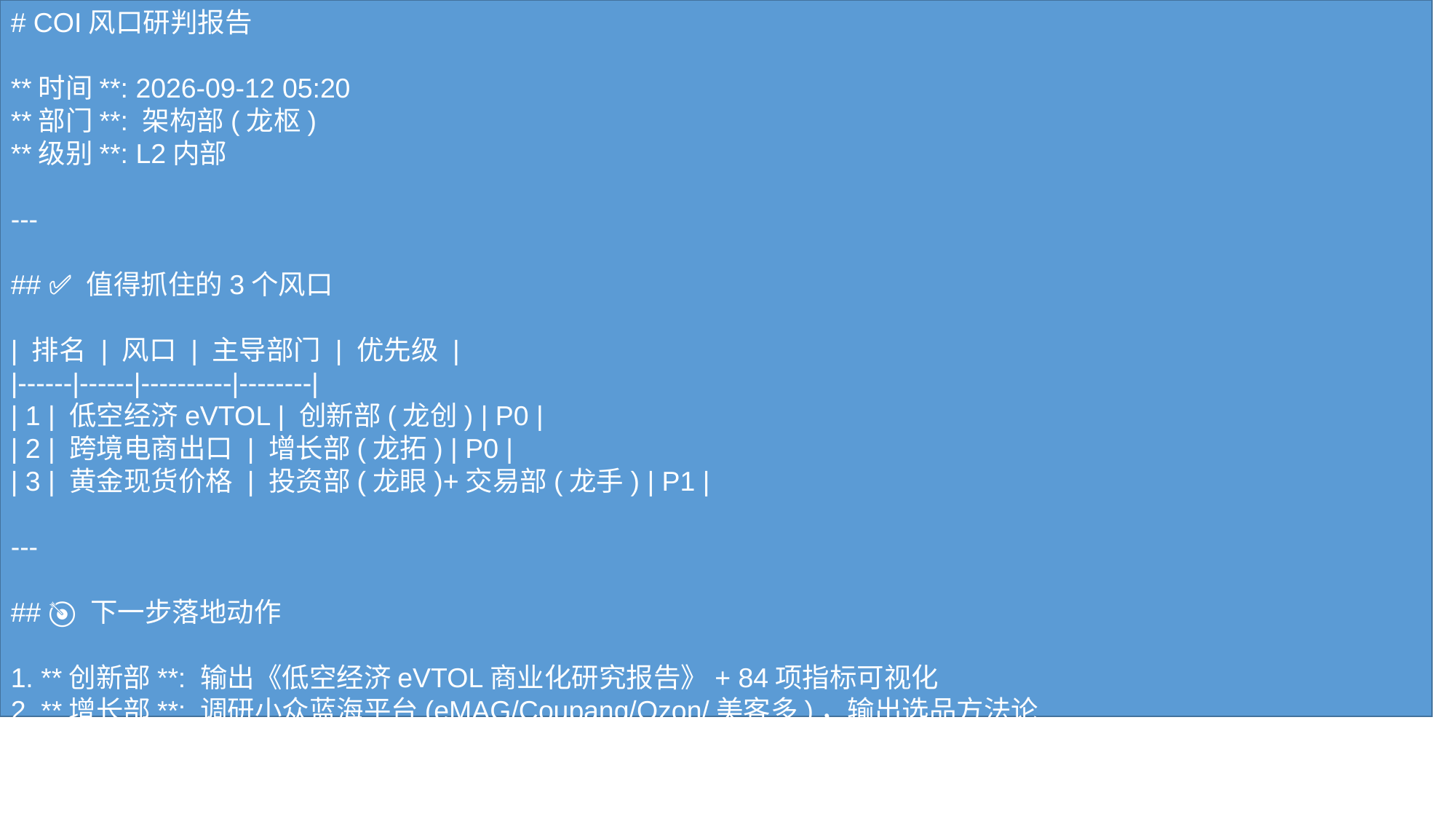

# COI风口研判报告 **时间**: 2026-09-12 05:20 **部门**: 架构部(龙枢) **级别**: L2内部 --- ## ✅ 值得抓住的3个风口 | 排名 | 风口 | 主导部门 | 优先级 | |------|------|----------|--------| | 1 | 低空经济eVTOL | 创新部(龙创) | P0 | | 2 | 跨境电商出口 | 增长部(龙拓) | P0 | | 3 | 黄金现货价格 | 投资部(龙眼)+交易部(龙手) | P1 | --- ## 🎯 下一步落地动作 1. **创新部**: 输出《低空经济eVTOL商业化研究报告》+ 84项指标可视化 2. **增长部**: 调研小众蓝海平台(eMAG/Coupang/Ozon/美客多)，输出选品方法论 3. **投资部+交易部**: 建立黄金价格监测模型，跟踪利率/CPI/地缘变量 --- ## ❌ 跳过项目 - 机器人具身智能：网页内容为machine字典释义，非产业信息 - 内容创作AI视频：内容定义与风口主题不完全匹配 - 新能源汽车出海：网页无关内容 --- **协同建议**: 架构部协调三部门并行推进，主脑监控进度，CEO拍板战略优先级。
#